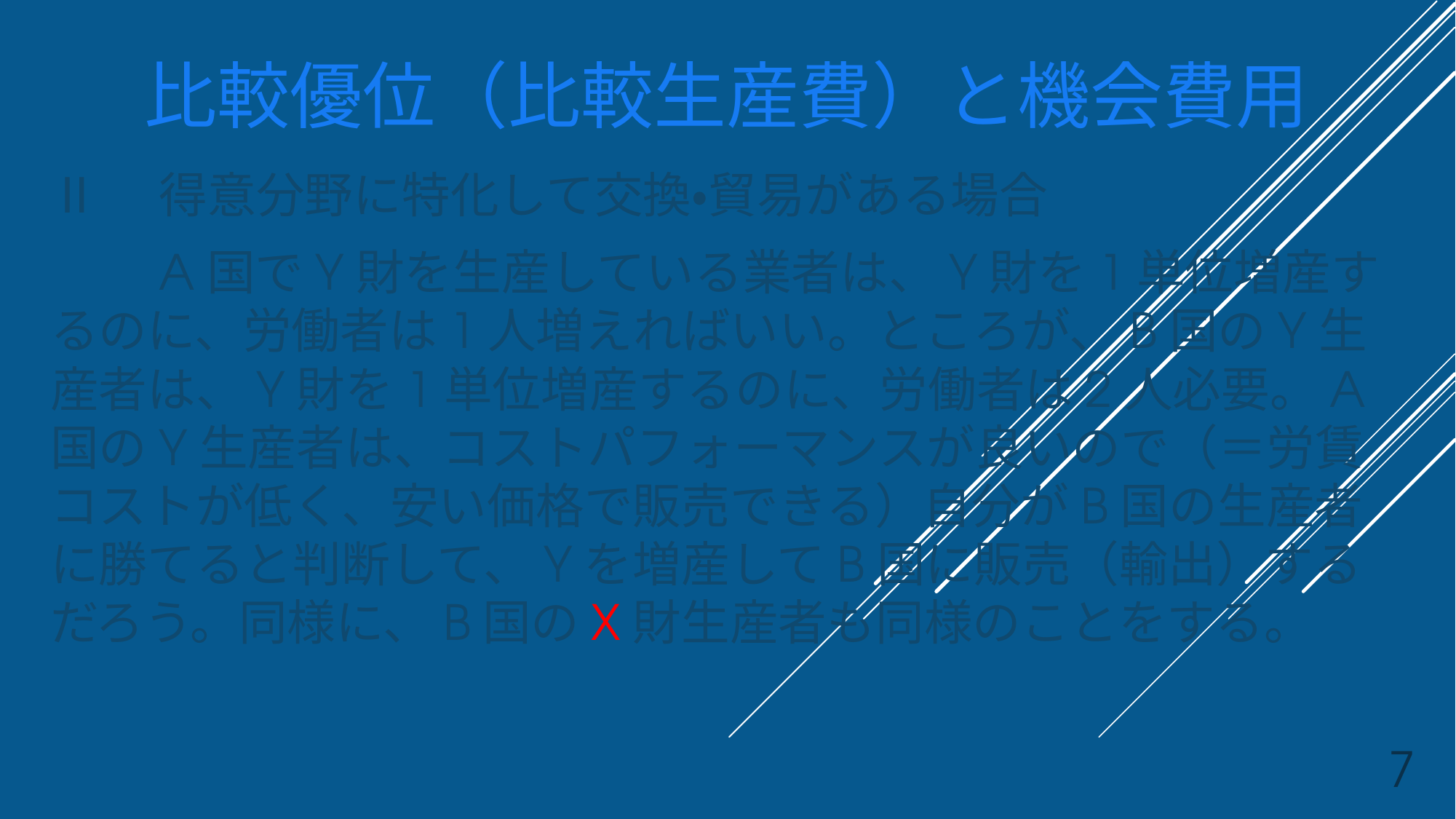

# 比較優位（比較生産費）と機会費用
Ⅱ　得意分野に特化して交換・貿易がある場合
　　A国でY財を生産している業者は、Y財を1単位増産するのに、労働者は1人増えればいい。ところが、B国のY生産者は、Y財を1単位増産するのに、労働者は2人必要。A国のY生産者は、コストパフォーマンスが良いので（＝労賃コストが低く、安い価格で販売できる）自分がB国の生産者に勝てると判断して、Yを増産してB国に販売（輸出）するだろう。同様に、B国のX財生産者も同様のことをする。
7